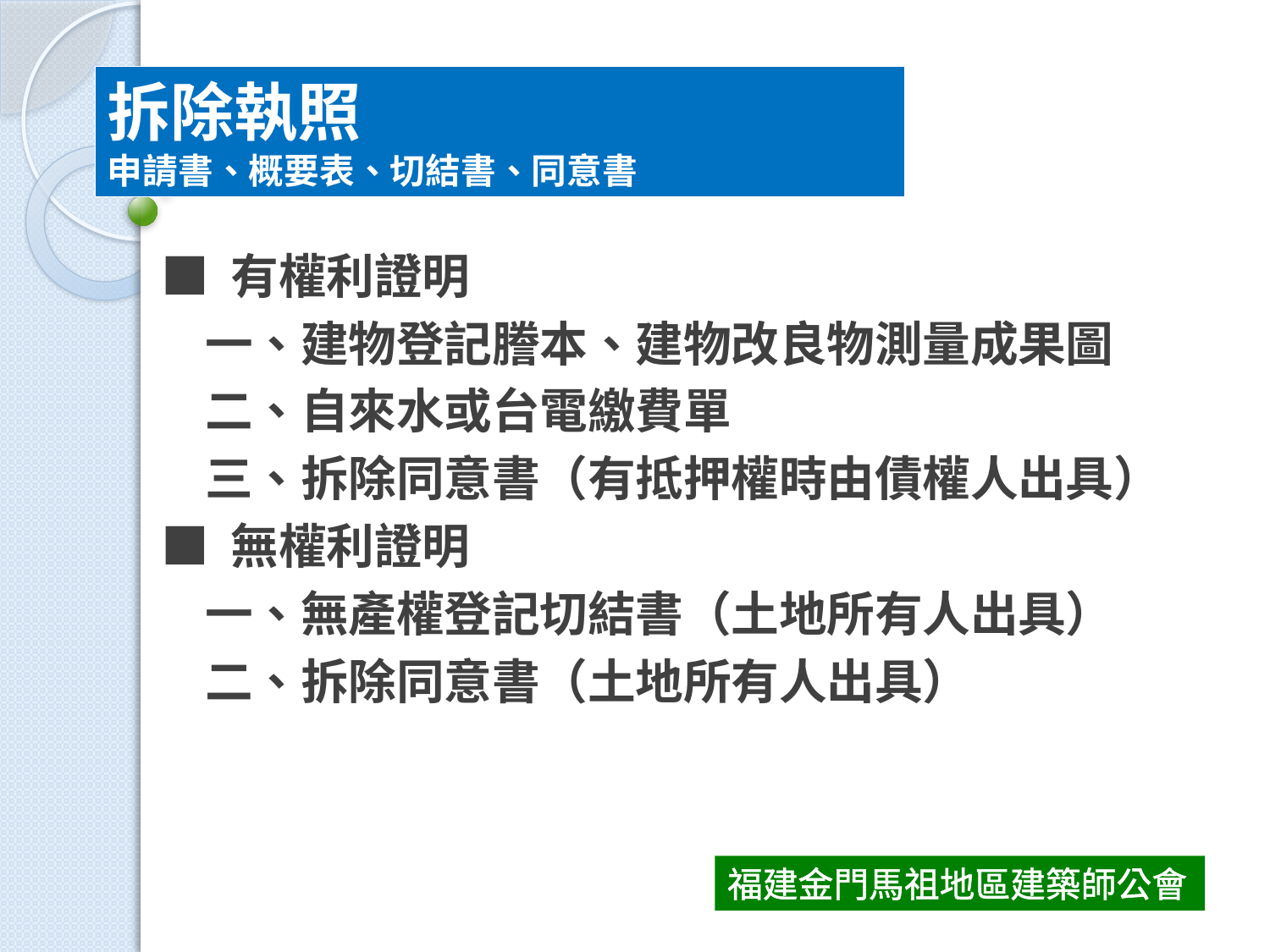

拆除執照
申請書、概要表、切結書、同意書
■ 有權利證明
   一、建物登記謄本、建物改良物測量成果圖
   二、自來水或台電繳費單
   三、拆除同意書（有抵押權時由債權人出具）
■ 無權利證明
   一、無產權登記切結書（土地所有人出具）
   二、拆除同意書（土地所有人出具）

福建金門馬祖地區建築師公會